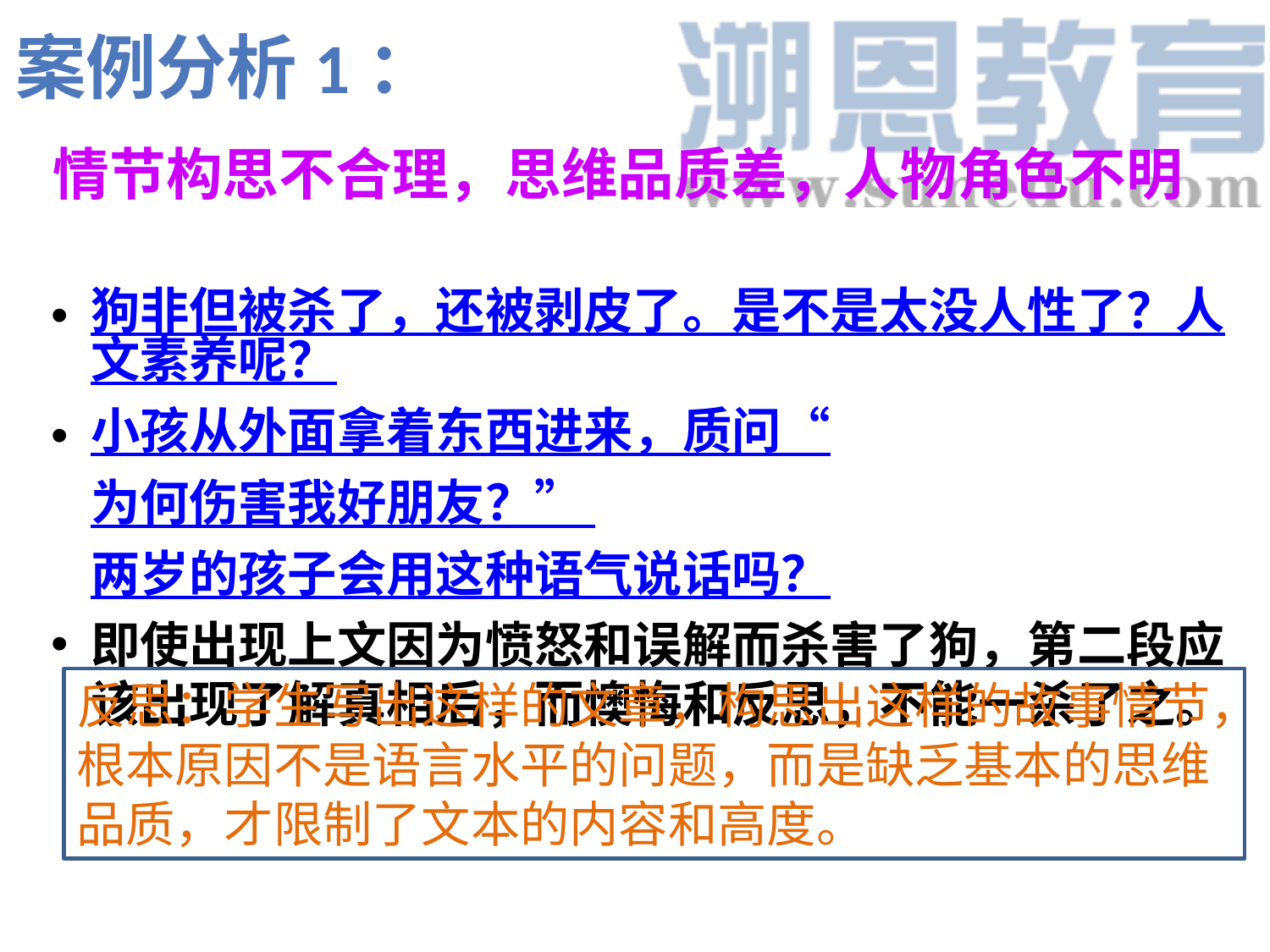

案例分析1：
情节构思不合理，思维品质差，人物角色不明
狗非但被杀了，还被剥皮了。是不是太没人性了？人文素养呢？
小孩从外面拿着东西进来，质问“为何伤害我好朋友？” 两岁的孩子会用这种语气说话吗？
即使出现上文因为愤怒和误解而杀害了狗，第二段应该出现了解真相后，而懊悔和反思，不能一杀了之。
反思：学生写出这样的文章，构思出这样的故事情节，根本原因不是语言水平的问题，而是缺乏基本的思维品质，才限制了文本的内容和高度。